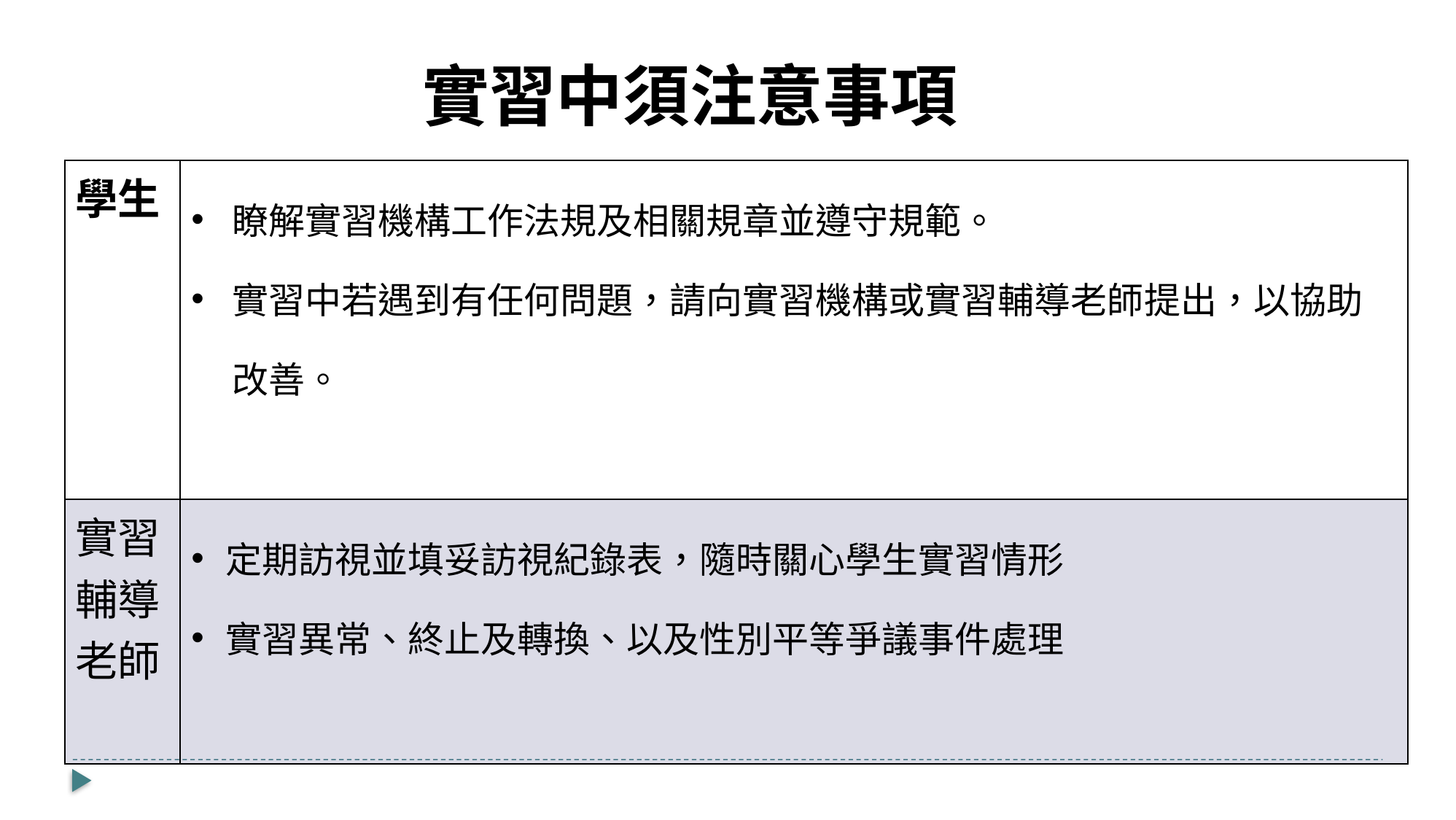

實習中須注意事項
| 學生 | 瞭解實習機構工作法規及相關規章並遵守規範。 實習中若遇到有任何問題，請向實習機構或實習輔導老師提出，以協助改善。 |
| --- | --- |
| 實習輔導老師 | 定期訪視並填妥訪視紀錄表，隨時關心學生實習情形 實習異常、終止及轉換、以及性別平等爭議事件處理 |